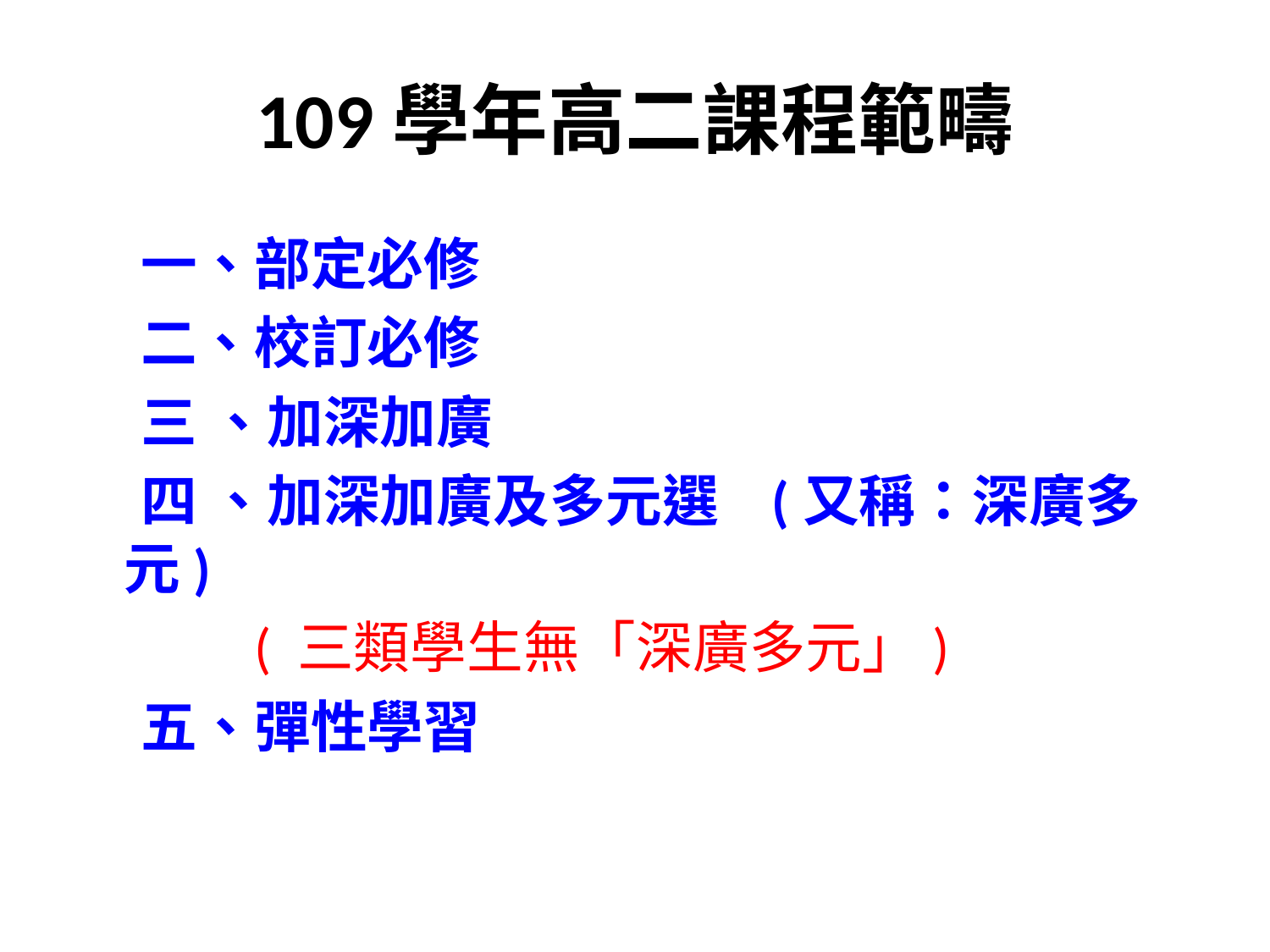

# 109學年高二課程範疇
    一、部定必修
    二、校訂必修
    三 、加深加廣
    四 、加深加廣及多元選   (又稱：深廣多元)
              ( 三類學生無「深廣多元」)
    五、彈性學習